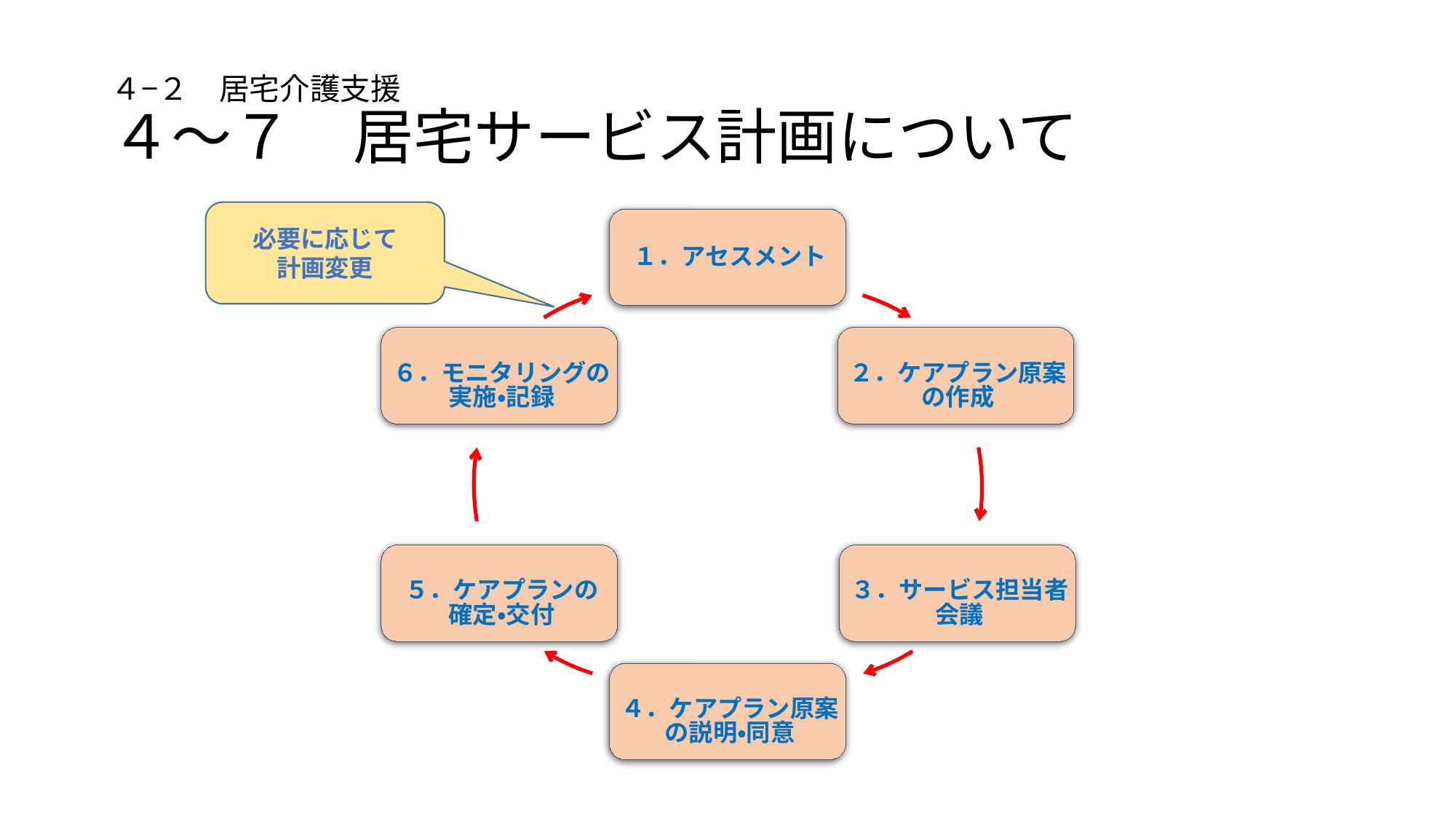

# ４−２　居宅介護支援 ４〜７　居宅サービス計画について
必要に応じて
計画変更
１．アセスメント
２．ケアプラン原案の作成
３．サービス担当者
会議
４．ケアプラン原案
の説明・同意
５．ケアプランの
確定・交付
６．モニタリングの実施・記録